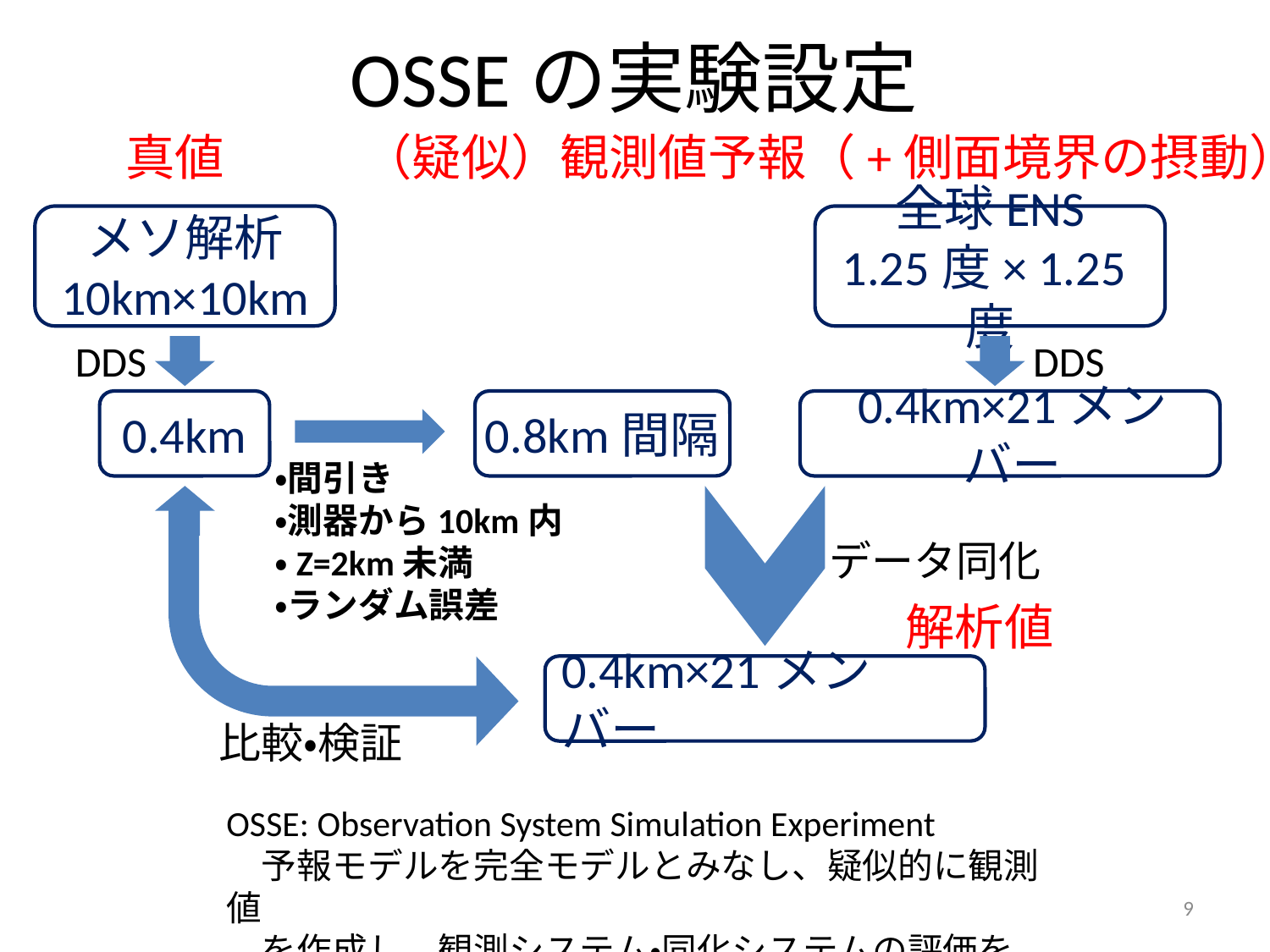

# OSSEの実験設定
真値
（疑似）観測値
予報（+側面境界の摂動）
メソ解析
10km×10km
全球ENS
1.25度× 1.25度
DDS
DDS

0.4km
0.8km間隔
0.4km×21メンバー

・間引き
・測器から10km内
・Z=2km未満
・ランダム誤差

データ同化
解析値
0.4km×21メンバー
比較・検証
OSSE: Observation System Simulation Experiment
　予報モデルを完全モデルとみなし、疑似的に観測値
　を作成し、観測システム・同化システムの評価を行う
9